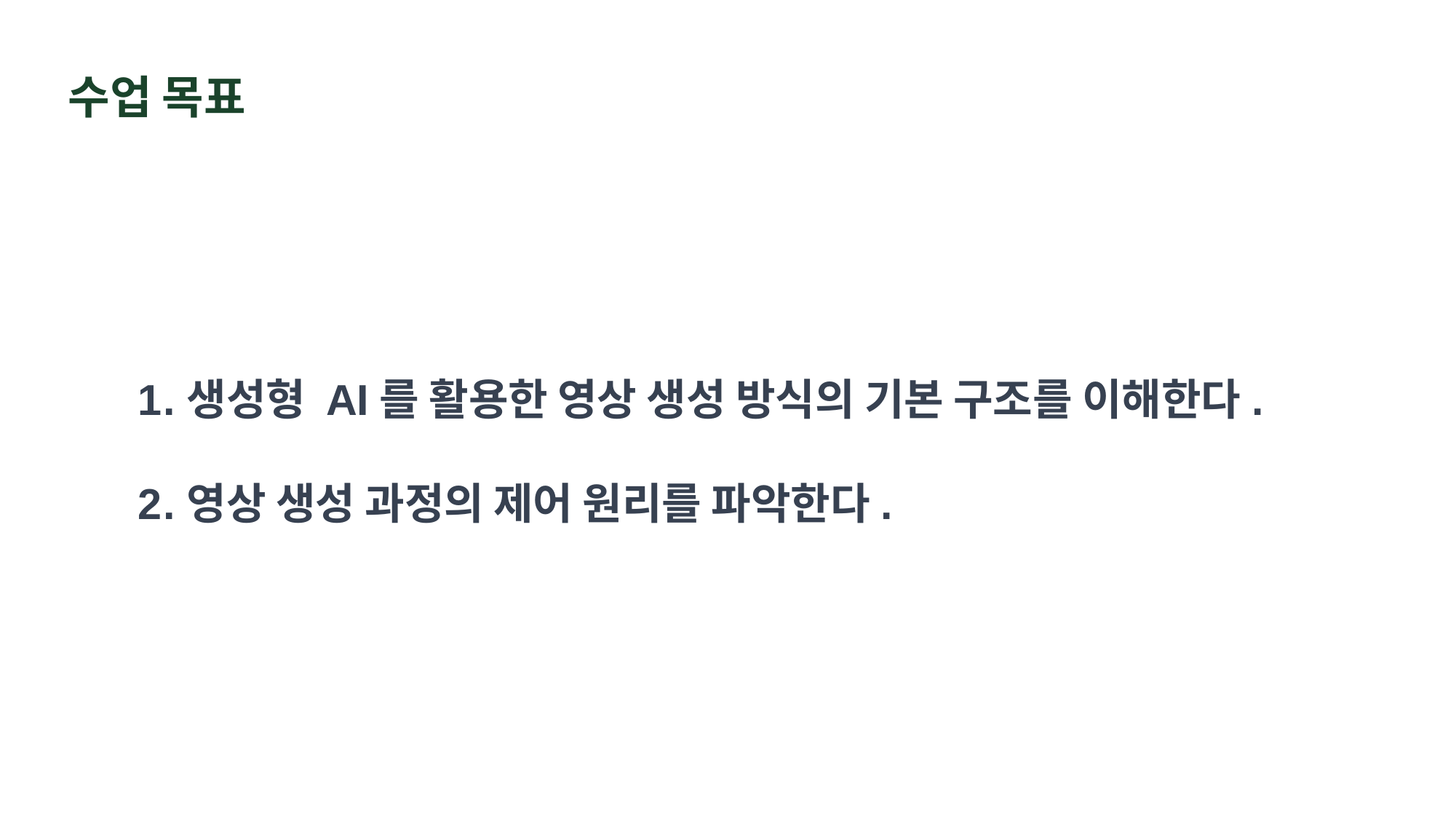

수업 목표
생성형 AI를 활용한 영상 생성 방식의 기본 구조를 이해한다.
영상 생성 과정의 제어 원리를 파악한다.